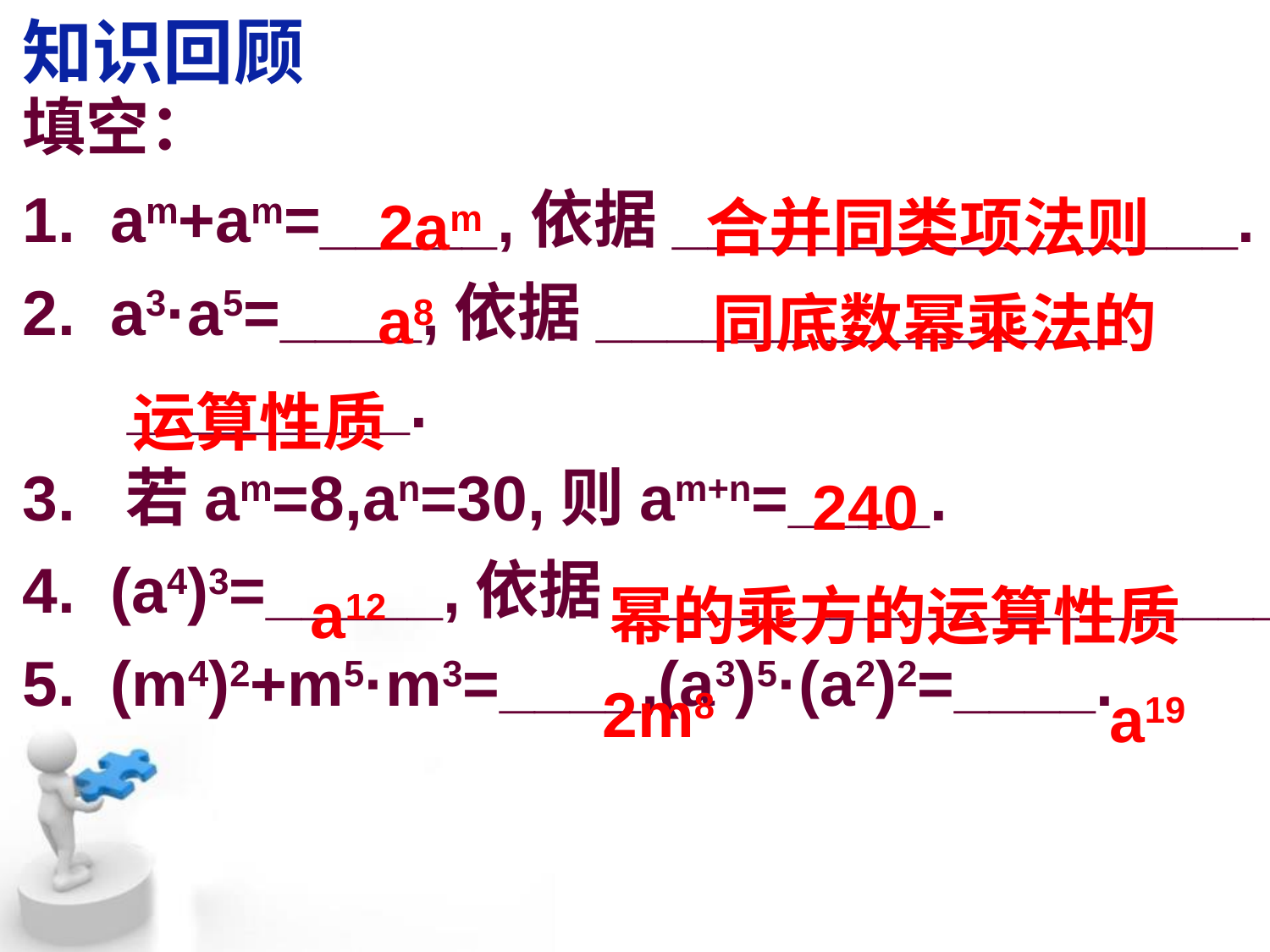

知识回顾
填空：
1.  am+am=_____,依据________________.
2.  a3·a5=____,依据_______________
      ________.
3.  若am=8,an=30,则am+n=____.
4.  (a4)3=_____,依据___________________.
5.  (m4)2+m5·m3=____,(a3)5·(a2)2=____.
2am
合并同类项法则
a8
同底数幂乘法的
运算性质
240
a12
幂的乘方的运算性质
2m8
a19